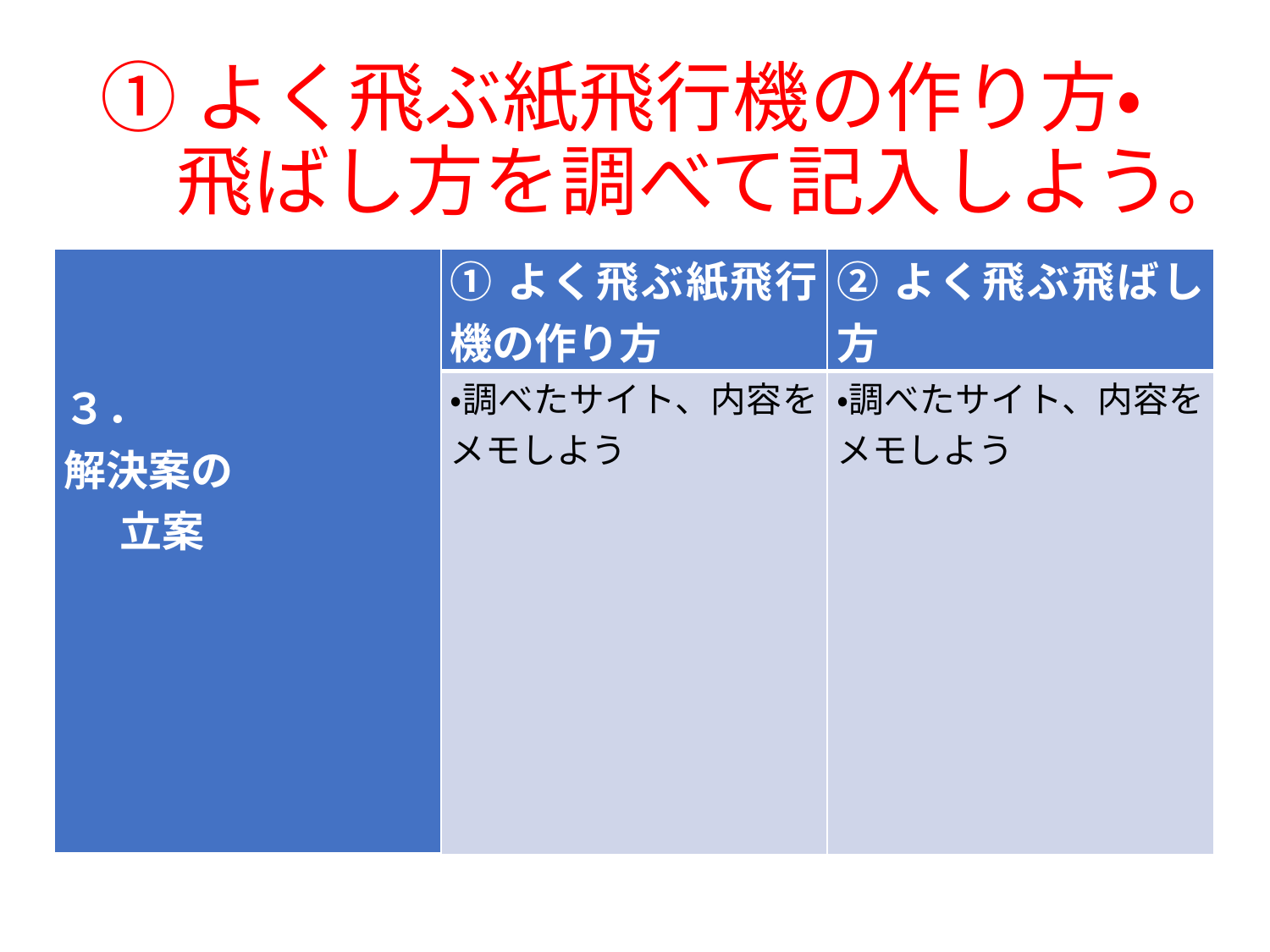

# ①よく飛ぶ紙飛行機の作り方・ 　飛ばし方を調べて記入しよう。
| ３． 解決案の 立案 | ①よく飛ぶ紙飛行機の作り方 | ②よく飛ぶ飛ばし方 |
| --- | --- | --- |
|  | ・調べたサイト、内容をメモしよう | ・調べたサイト、内容をメモしよう |